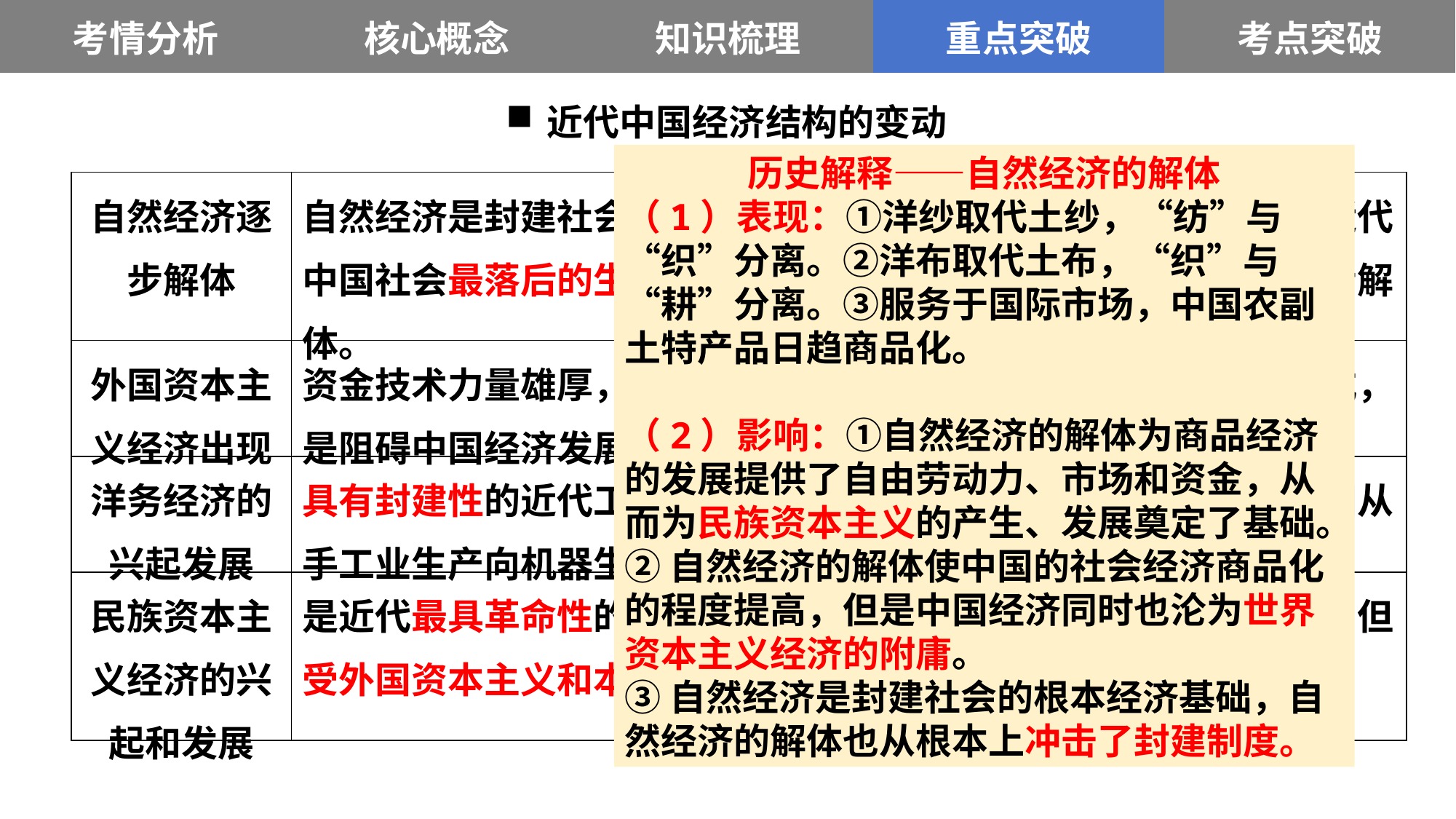

| 考情分析 | 核心概念 | 知识梳理 | 重点突破 | 考点突破 |
| --- | --- | --- | --- | --- |
近代中国经济结构的变动
历史解释——自然经济的解体
（1）表现：①洋纱取代土纱，“纺”与“织”分离。②洋布取代土布，“织”与“耕”分离。③服务于国际市场，中国农副土特产品日趋商品化。

（2）影响：①自然经济的解体为商品经济的发展提供了自由劳动力、市场和资金，从而为民族资本主义的产生、发展奠定了基础。
②自然经济的解体使中国的社会经济商品化的程度提高，但是中国经济同时也沦为世界资本主义经济的附庸。
③自然经济是封建社会的根本经济基础，自然经济的解体也从根本上冲击了封建制度。
| 自然经济逐步解体 | 自然经济是封建社会经济的基本形式，在近代占据主导地位，是近代中国社会最落后的生产关系和阻碍社会进步根源。鸦片战争后逐步解体。 |
| --- | --- |
| 外国资本主义经济出现 | 资金技术力量雄厚，是适应列强侵略需要而在中国出现的经济形式，是阻碍中国经济发展的重要因素。 |
| 洋务经济的兴起发展 | 具有封建性的近代工业，但它引进了外国先进的机器设备，是中国从手工业生产向机器生产过渡的标志，是中国经济近代化的开端。 |
| 民族资本主义经济的兴起和发展 | 是近代最具革命性的经济成分，为中国社会变革提供了经济基础，但受外国资本主义和本国封建势力的压迫与束缚。 |